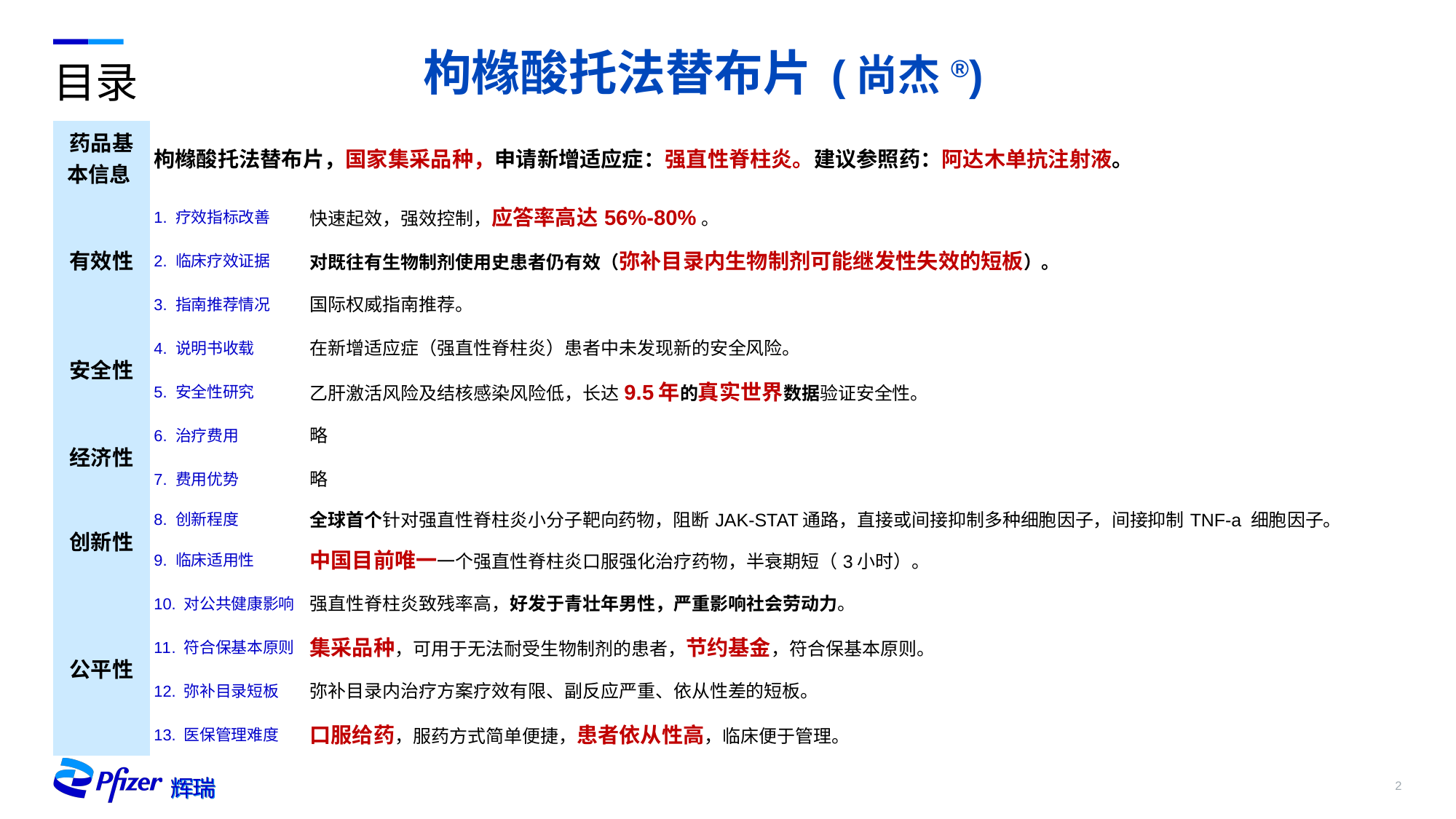

枸橼酸托法替布片 (尚杰®)
# 目录
| 药品基本信息 | 枸橼酸托法替布片，国家集采品种，申请新增适应症：强直性脊柱炎。建议参照药：阿达木单抗注射液。 | 奈玛特韦片/利托那韦片 (下称Paxlovid) 用于治疗成人伴有进展为重症高风险因素的轻至中度新型冠状病毒肺炎（简称“新冠”）患者。 |
| --- | --- | --- |
| 有效性 | 疗效指标改善 | 快速起效，强效控制，应答率高达56%-80%。 |
|  | 临床疗效证据 | 对既往有生物制剂使用史患者仍有效（弥补目录内生物制剂可能继发性失效的短板）。 |
|  | 指南推荐情况 | 国际权威指南推荐。 |
| 安全性 | 说明书收载 | 在新增适应症（强直性脊柱炎）患者中未发现新的安全风险。 |
|  | 安全性研究 | 乙肝激活风险及结核感染风险低，长达9.5年的真实世界数据验证安全性。 |
| 经济性 | 治疗费用 | 略 |
|  | 费用优势 | 略 |
| 创新性 | 创新程度 | 全球首个针对强直性脊柱炎小分子靶向药物，阻断JAK-STAT通路，直接或间接抑制多种细胞因子，间接抑制TNF-a 细胞因子。 |
|  | 临床适用性 | 中国目前唯一一个强直性脊柱炎口服强化治疗药物，半衰期短（3小时）。 |
| 公平性 | 对公共健康影响 | 强直性脊柱炎致残率高，好发于青壮年男性，严重影响社会劳动力。 |
|  | 符合保基本原则 | 集采品种，可用于无法耐受生物制剂的患者，节约基金，符合保基本原则。 |
|  | 弥补目录短板 | 弥补目录内治疗方案疗效有限、副反应严重、依从性差的短板。 |
|  | 医保管理难度 | 口服给药，服药方式简单便捷，患者依从性高，临床便于管理。 |